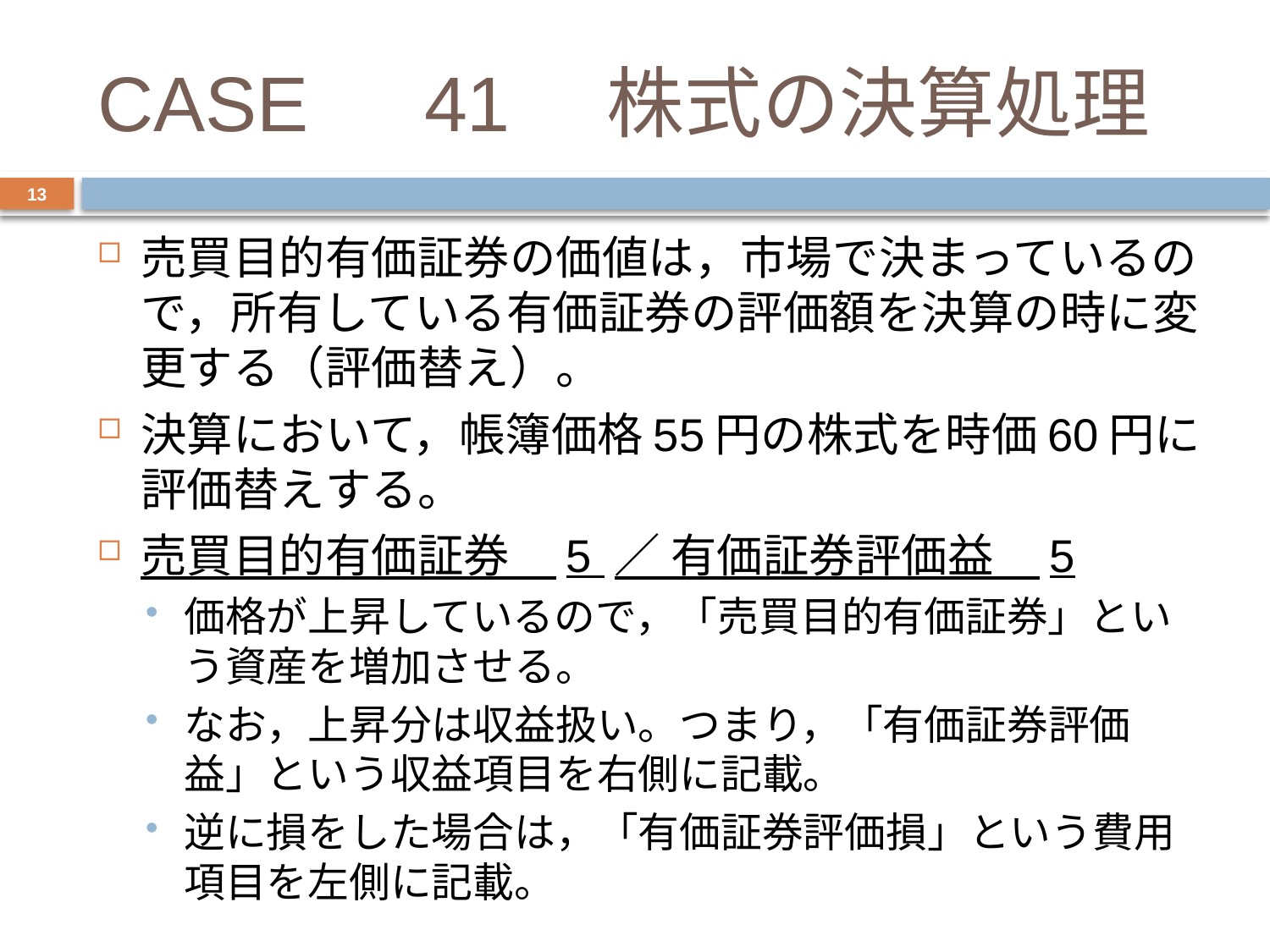

# CASE　41　株式の決算処理
13
売買目的有価証券の価値は，市場で決まっているので，所有している有価証券の評価額を決算の時に変更する（評価替え）。
決算において，帳簿価格55円の株式を時価60円に評価替えする。
売買目的有価証券　5 ／ 有価証券評価益　5
価格が上昇しているので，「売買目的有価証券」という資産を増加させる。
なお，上昇分は収益扱い。つまり，「有価証券評価益」という収益項目を右側に記載。
逆に損をした場合は，「有価証券評価損」という費用項目を左側に記載。